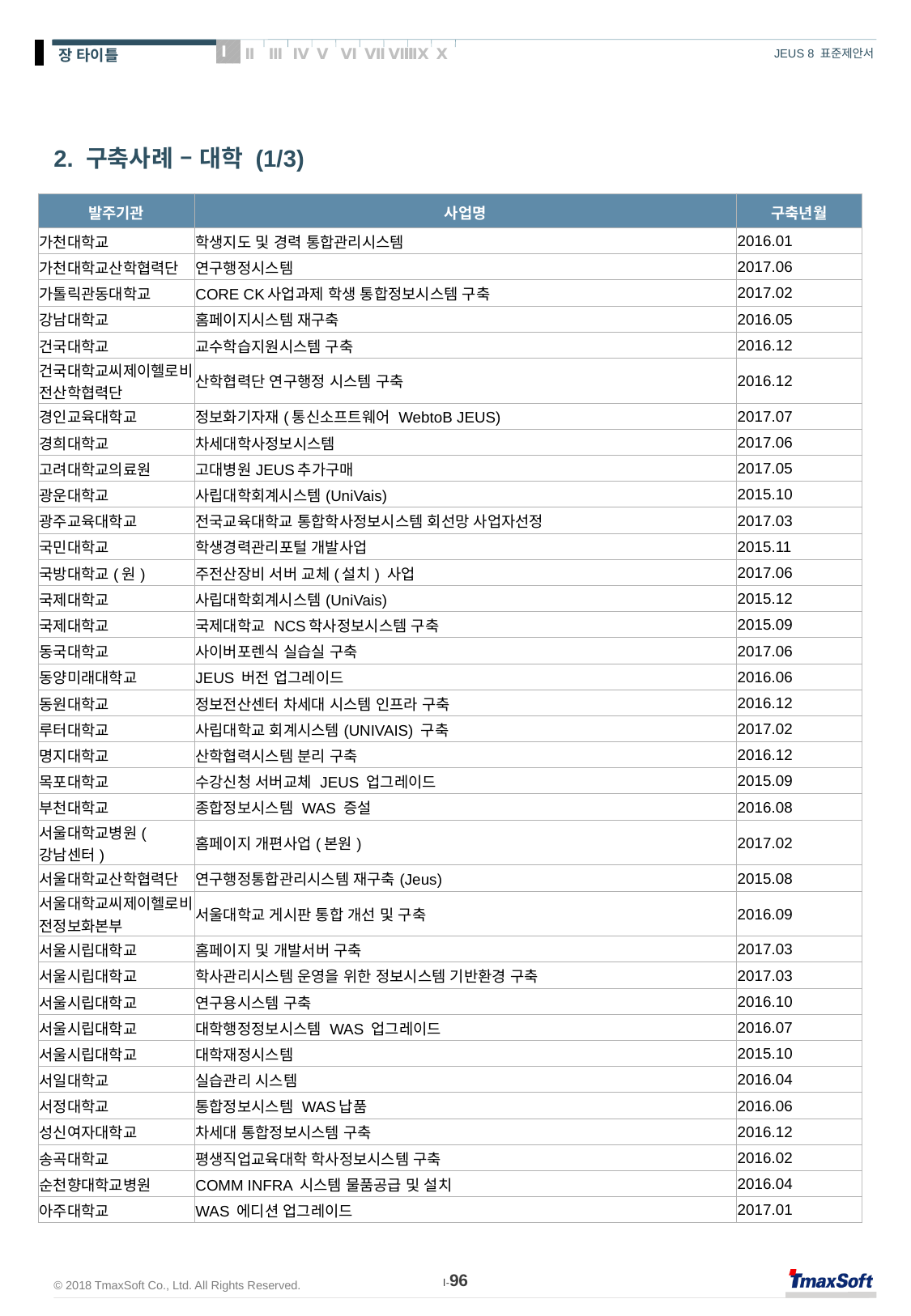

# 2. 구축사례 – 대학 (1/3)
| 발주기관 | 사업명 | 구축년월 |
| --- | --- | --- |
| 가천대학교 | 학생지도 및 경력 통합관리시스템 | 2016.01 |
| 가천대학교산학협력단 | 연구행정시스템 | 2017.06 |
| 가톨릭관동대학교 | CORE CK사업과제 학생 통합정보시스템 구축 | 2017.02 |
| 강남대학교 | 홈페이지시스템 재구축 | 2016.05 |
| 건국대학교 | 교수학습지원시스템 구축 | 2016.12 |
| 건국대학교씨제이헬로비전산학협력단 | 산학협력단 연구행정 시스템 구축 | 2016.12 |
| 경인교육대학교 | 정보화기자재(통신소프트웨어 WebtoB JEUS) | 2017.07 |
| 경희대학교 | 차세대학사정보시스템 | 2017.06 |
| 고려대학교의료원 | 고대병원JEUS추가구매 | 2017.05 |
| 광운대학교 | 사립대학회계시스템(UniVais) | 2015.10 |
| 광주교육대학교 | 전국교육대학교 통합학사정보시스템 회선망 사업자선정 | 2017.03 |
| 국민대학교 | 학생경력관리포털 개발사업 | 2015.11 |
| 국방대학교(원) | 주전산장비 서버 교체(설치) 사업 | 2017.06 |
| 국제대학교 | 사립대학회계시스템(UniVais) | 2015.12 |
| 국제대학교 | 국제대학교 NCS학사정보시스템 구축 | 2015.09 |
| 동국대학교 | 사이버포렌식 실습실 구축 | 2017.06 |
| 동양미래대학교 | JEUS 버전 업그레이드 | 2016.06 |
| 동원대학교 | 정보전산센터 차세대 시스템 인프라 구축 | 2016.12 |
| 루터대학교 | 사립대학교 회계시스템(UNIVAIS) 구축 | 2017.02 |
| 명지대학교 | 산학협력시스템 분리 구축 | 2016.12 |
| 목포대학교 | 수강신청 서버교체 JEUS 업그레이드 | 2015.09 |
| 부천대학교 | 종합정보시스템 WAS 증설 | 2016.08 |
| 서울대학교병원(강남센터) | 홈페이지 개편사업(본원) | 2017.02 |
| 서울대학교산학협력단 | 연구행정통합관리시스템 재구축(Jeus) | 2015.08 |
| 서울대학교씨제이헬로비전정보화본부 | 서울대학교 게시판 통합 개선 및 구축 | 2016.09 |
| 서울시립대학교 | 홈페이지 및 개발서버 구축 | 2017.03 |
| 서울시립대학교 | 학사관리시스템 운영을 위한 정보시스템 기반환경 구축 | 2017.03 |
| 서울시립대학교 | 연구용시스템 구축 | 2016.10 |
| 서울시립대학교 | 대학행정정보시스템 WAS 업그레이드 | 2016.07 |
| 서울시립대학교 | 대학재정시스템 | 2015.10 |
| 서일대학교 | 실습관리 시스템 | 2016.04 |
| 서정대학교 | 통합정보시스템 WAS납품 | 2016.06 |
| 성신여자대학교 | 차세대 통합정보시스템 구축 | 2016.12 |
| 송곡대학교 | 평생직업교육대학 학사정보시스템 구축 | 2016.02 |
| 순천향대학교병원 | COMM INFRA 시스템 물품공급 및 설치 | 2016.04 |
| 아주대학교 | WAS 에디션 업그레이드 | 2017.01 |